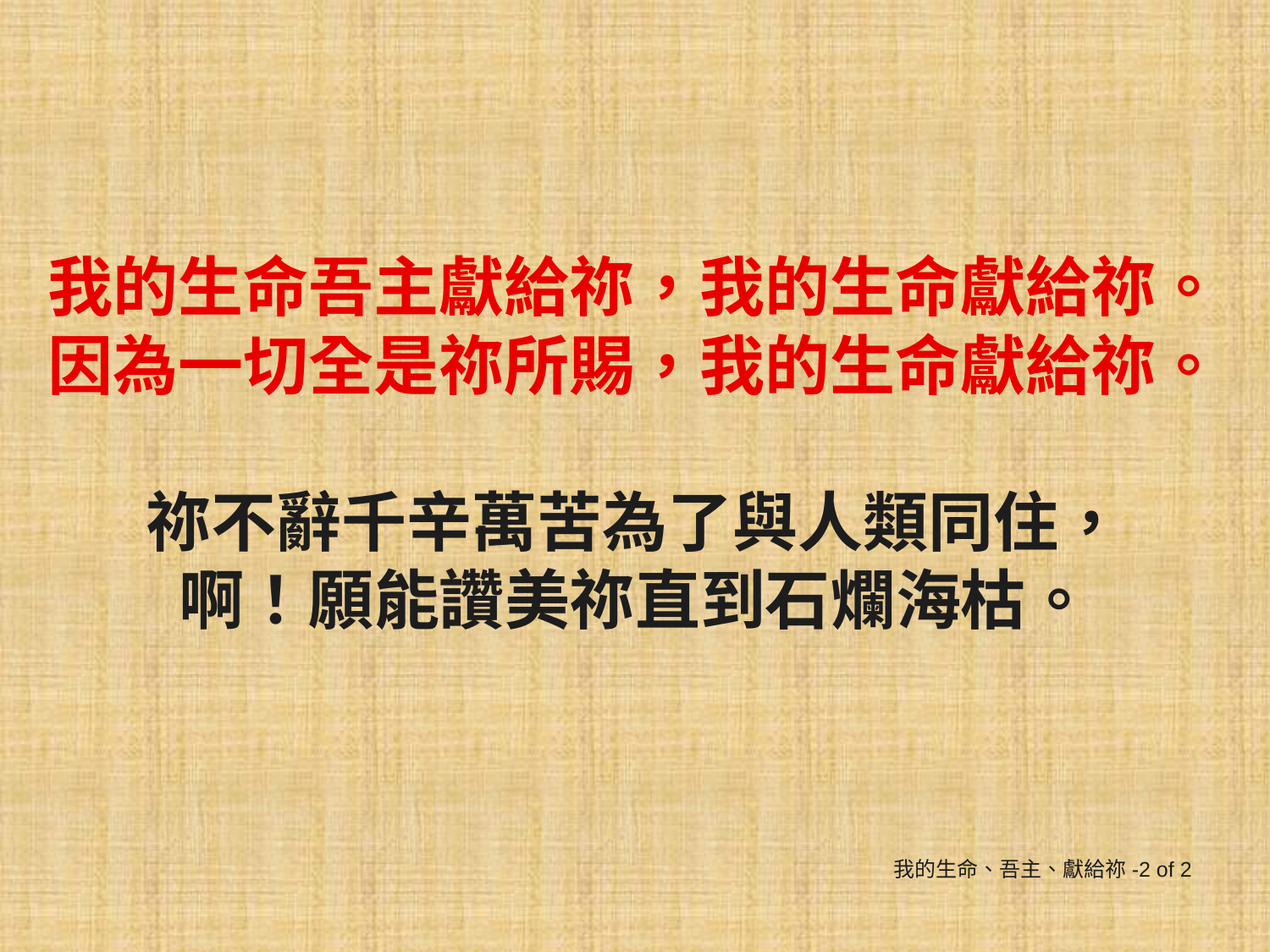

我的生命吾主獻給祢，我的生命獻給祢。
因為一切全是祢所賜，我的生命獻給祢。

祢不辭千辛萬苦為了與人類同住，
啊！願能讚美祢直到石爛海枯。
我的生命、吾主、獻給祢-2 of 2